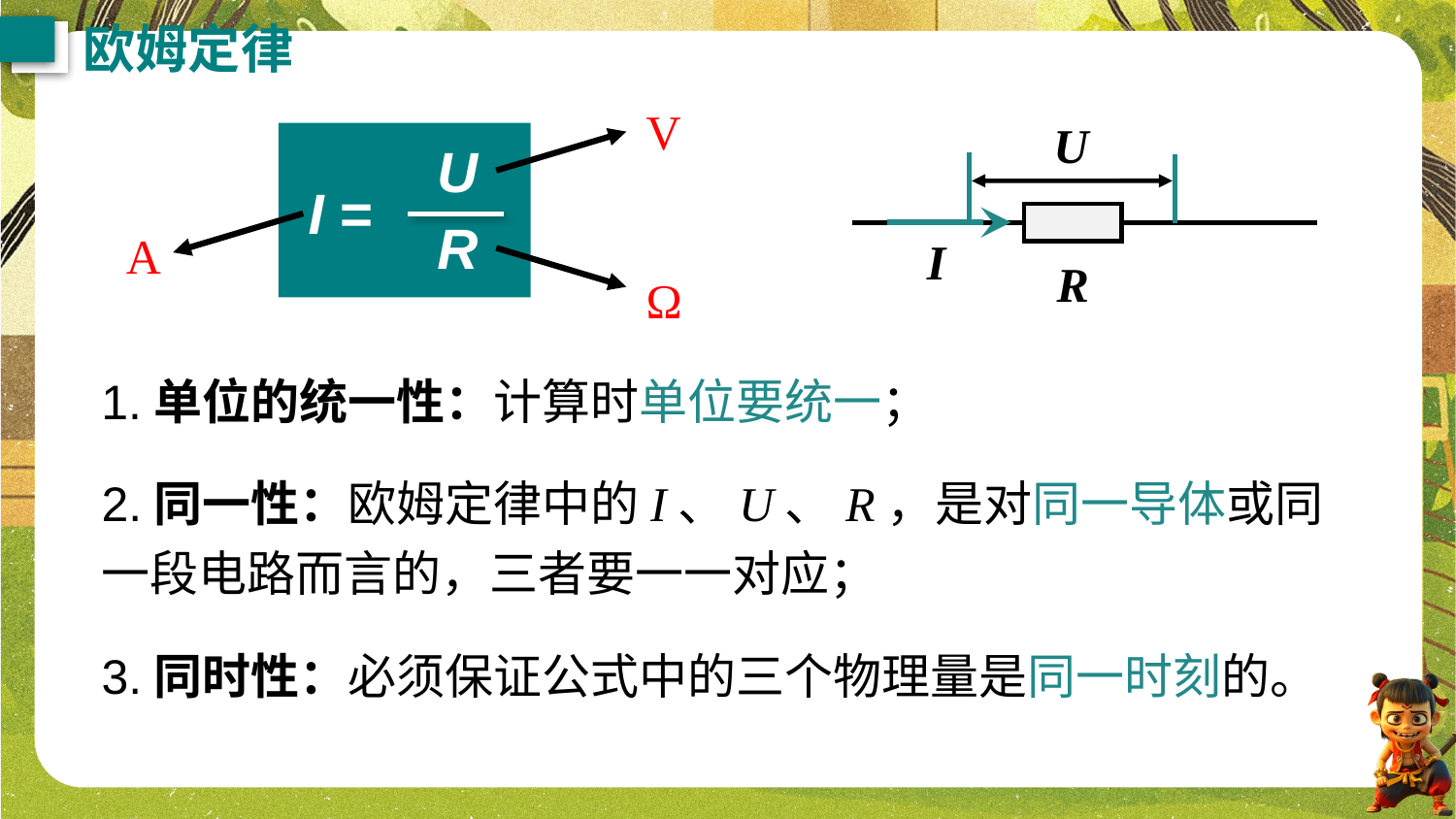

欧姆定律

U
V

U
I =
R

A

I
R

Ω
1.单位的统一性：计算时单位要统一；
2.同一性：欧姆定律中的I、U、R，是对同一导体或同一段电路而言的，三者要一一对应；
3.同时性：必须保证公式中的三个物理量是同一时刻的。